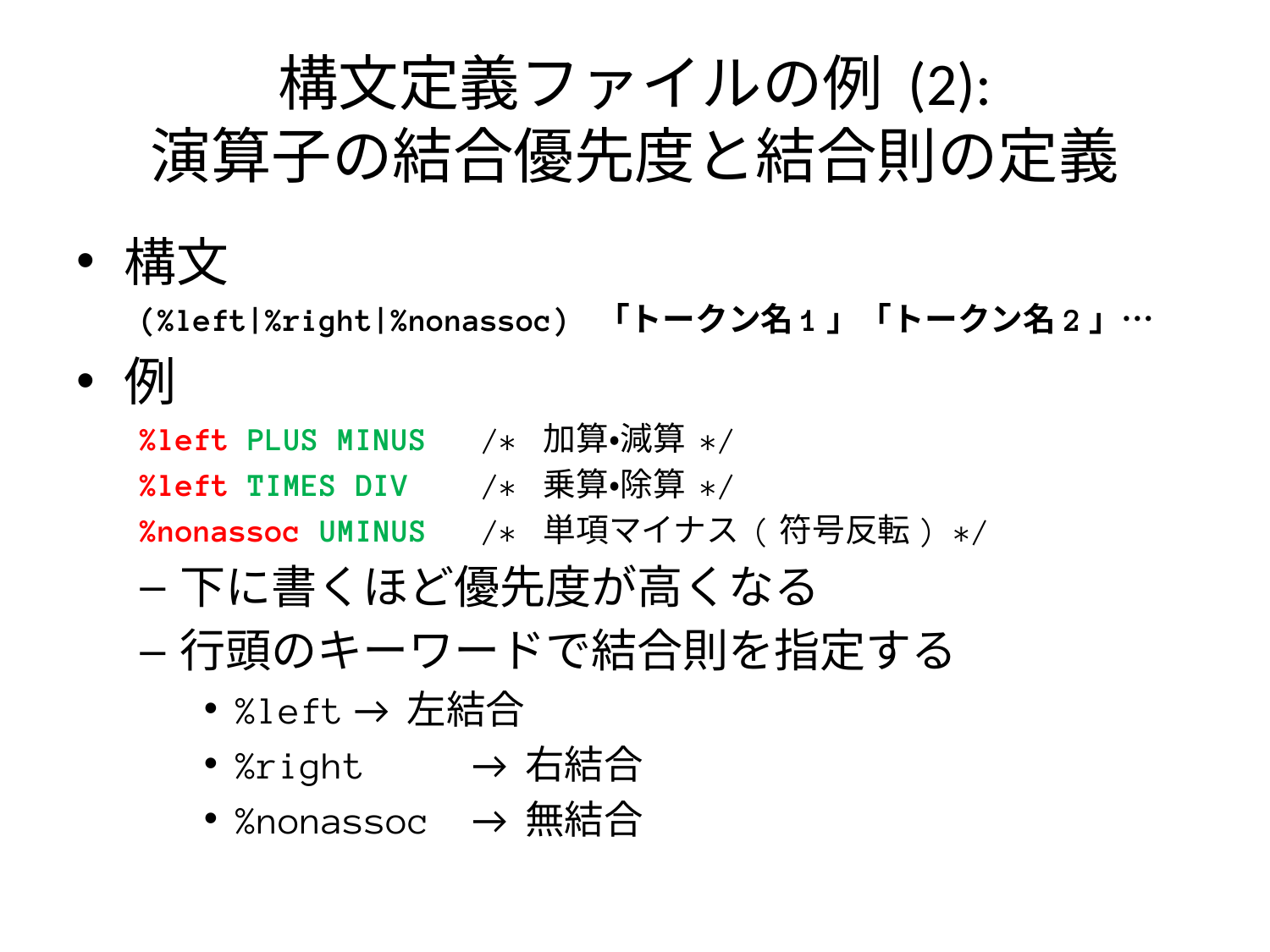

# 構文定義ファイルの例 (2): 演算子の結合優先度と結合則の定義
構文
(%left|%right|%nonassoc) 「トークン名1」「トークン名2」…
例
%left PLUS MINUS   /* 加算・減算 */
%left TIMES DIV    /* 乗算・除算 */
%nonassoc UMINUS   /* 単項マイナス (符号反転) */
下に書くほど優先度が高くなる
行頭のキーワードで結合則を指定する
%left	→ 左結合
%right	→ 右結合
%nonassoc	→ 無結合